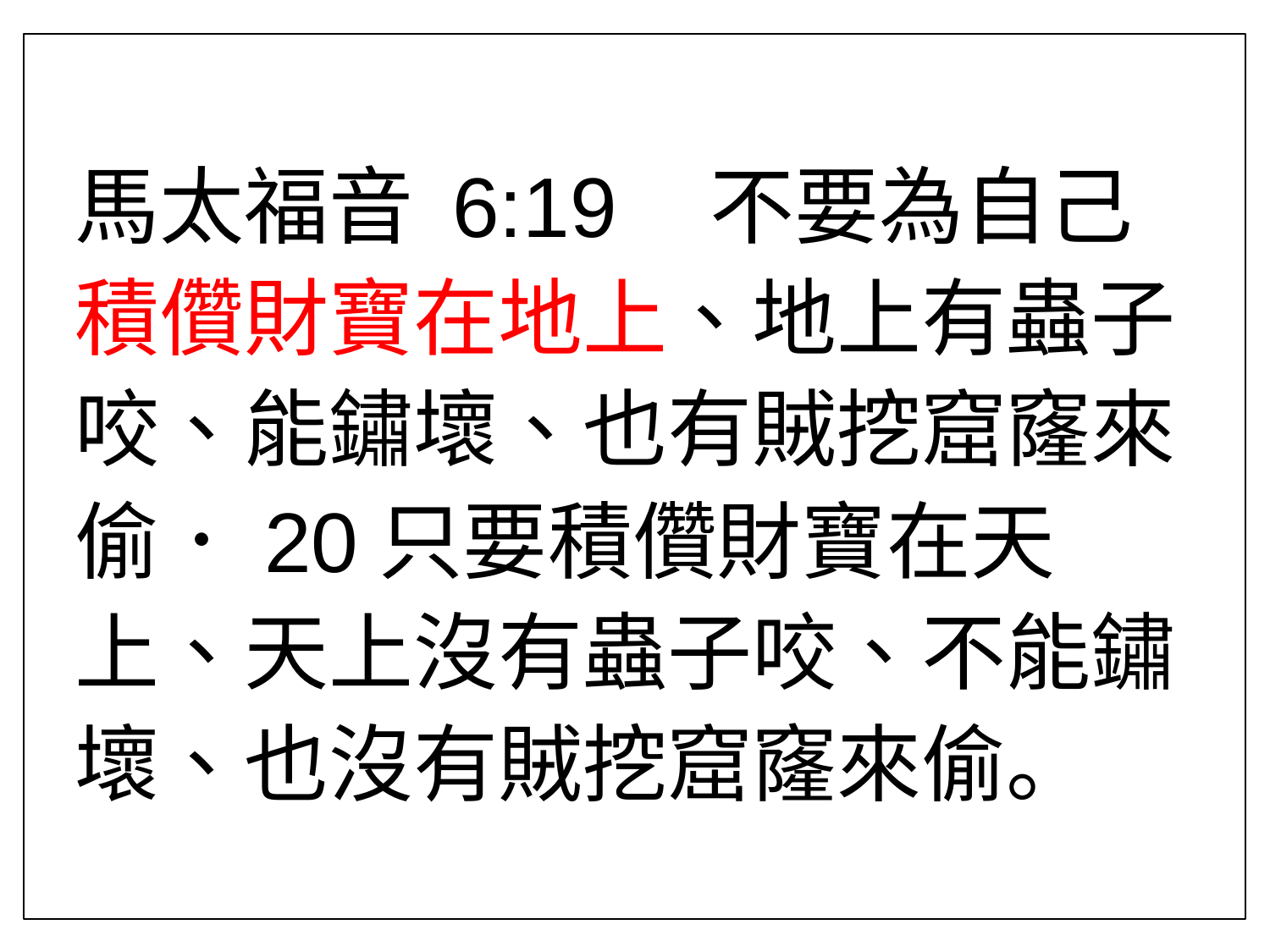

馬太福音 6:19	不要為自己積儹財寶在地上、地上有蟲子咬、能鏽壞、也有賊挖窟窿來偷．20只要積儹財寶在天上、天上沒有蟲子咬、不能鏽壞、也沒有賊挖窟窿來偷。